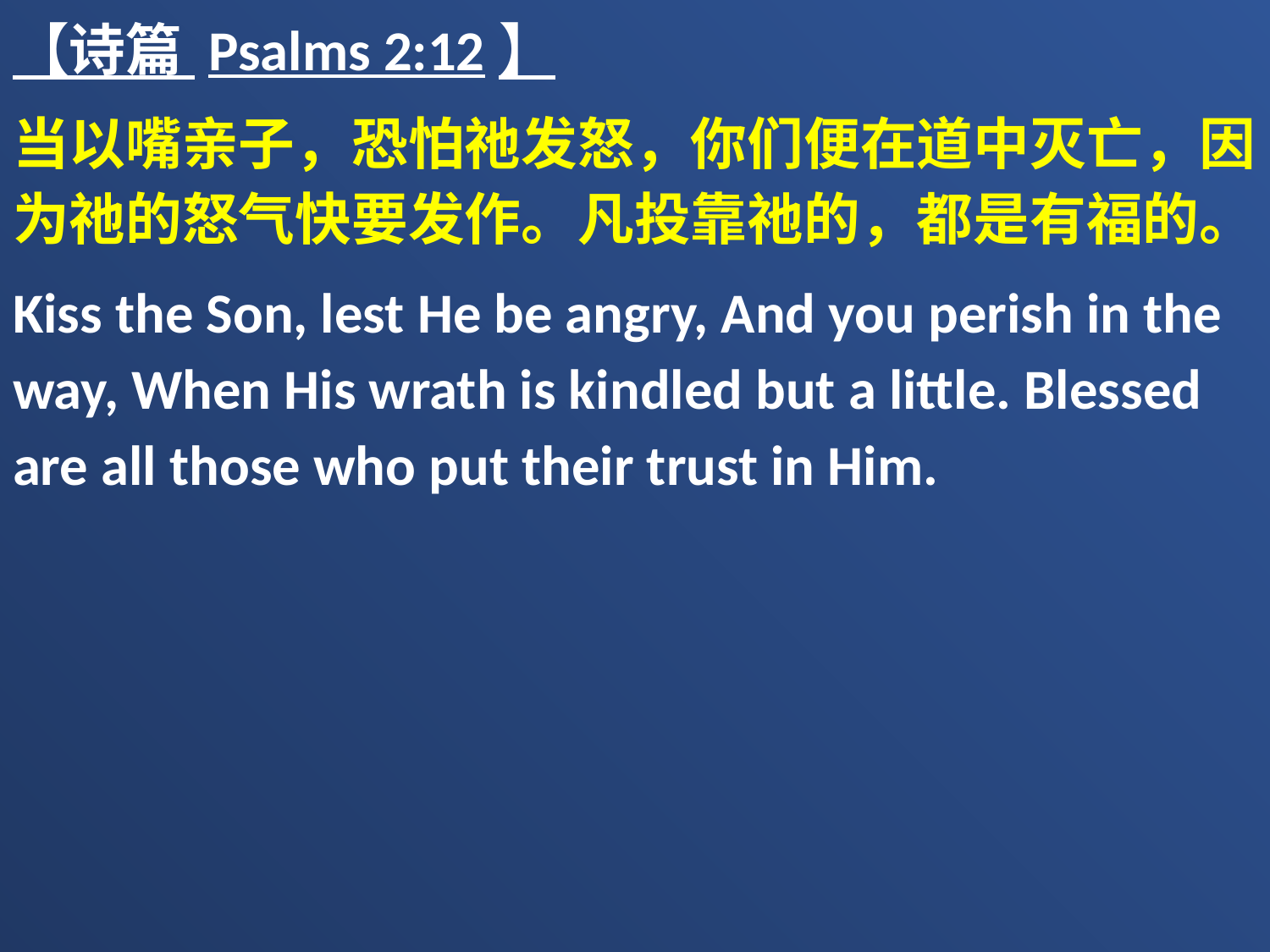

【诗篇 Psalms 2:12】
当以嘴亲子，恐怕祂发怒，你们便在道中灭亡，因为祂的怒气快要发作。凡投靠祂的，都是有福的。
Kiss the Son, lest He be angry, And you perish in the way, When His wrath is kindled but a little. Blessed are all those who put their trust in Him.